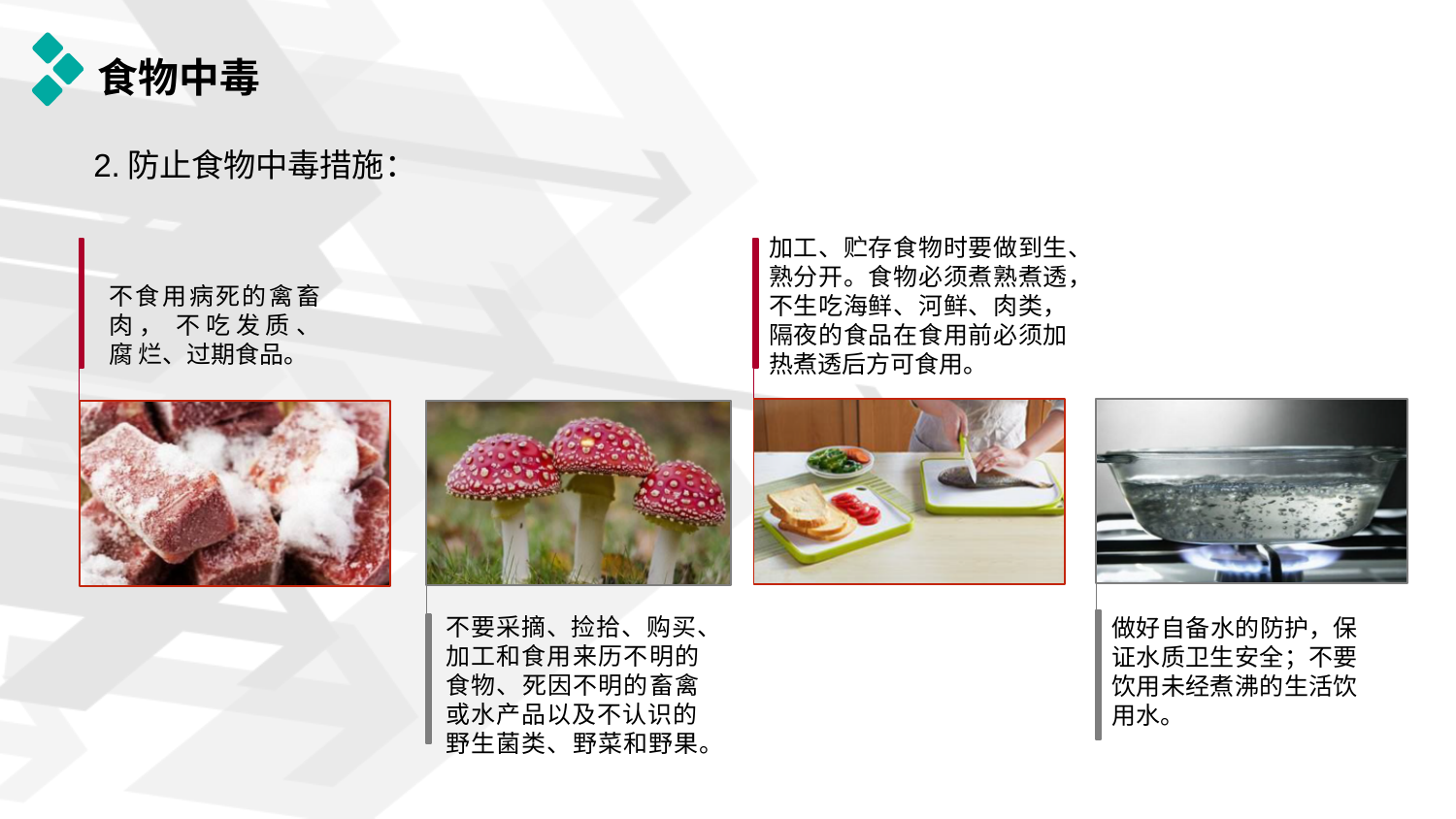

# 食物中毒

2.防止食物中毒措施：
加工、贮存食物时要做到生、 熟分开。食物必须煮熟煮透， 不生吃海鲜、河鲜、肉类， 隔夜的食品在食用前必须加 热煮透后方可食用。

不食用病死的禽畜 肉， 不吃发质、 腐 烂、过期食品。

不要采摘、捡拾、购买、
加工和食用来历不明的 食物、死因不明的畜禽 或水产品以及不认识的
野生菌类、野菜和野果。
做好自备水的防护，保 证水质卫生安全；不要 饮用未经煮沸的生活饮 用水。